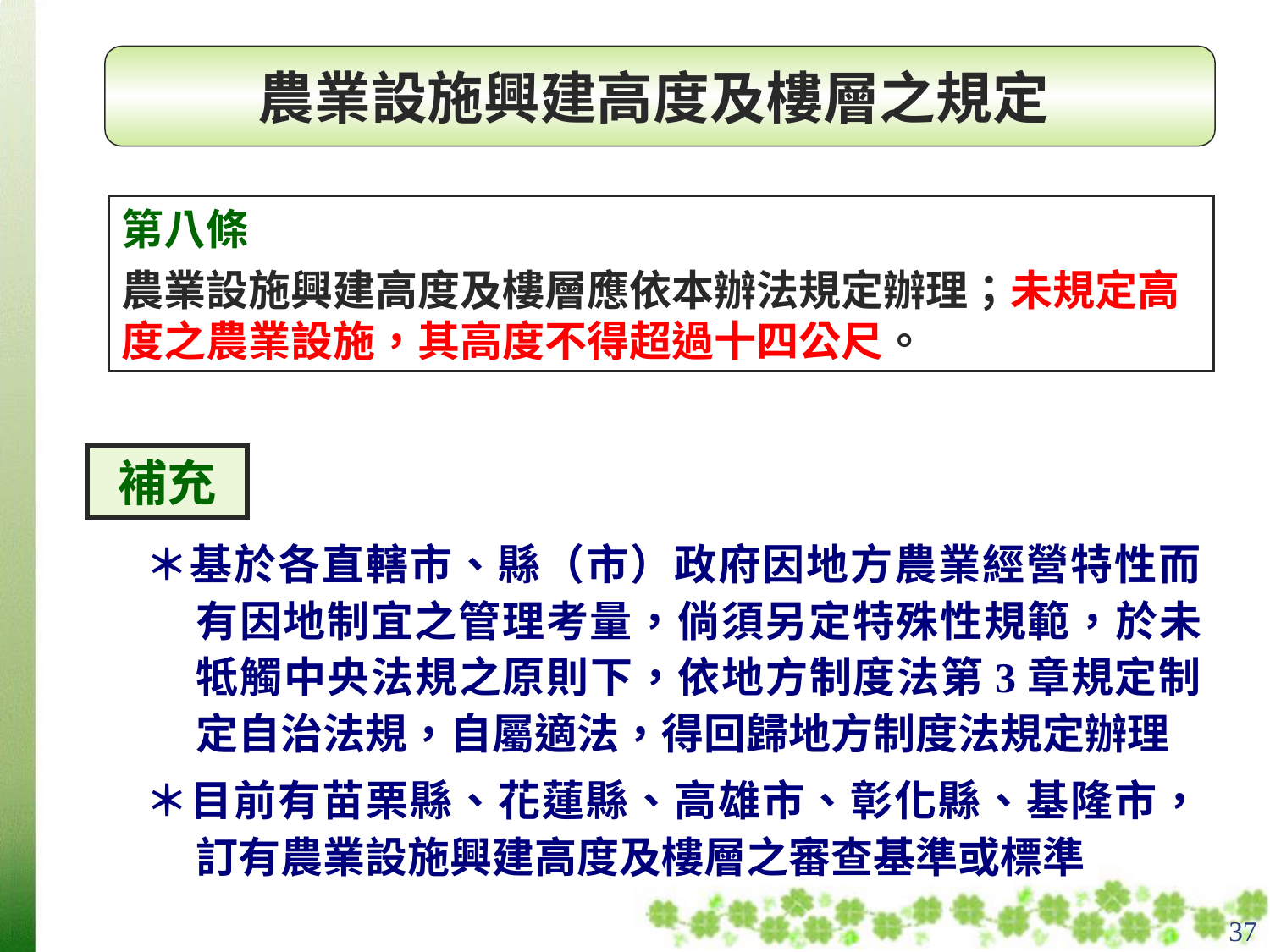

農業設施興建高度及樓層之規定
第八條
農業設施興建高度及樓層應依本辦法規定辦理；未規定高度之農業設施，其高度不得超過十四公尺。
補充
＊基於各直轄市、縣（市）政府因地方農業經營特性而有因地制宜之管理考量，倘須另定特殊性規範，於未牴觸中央法規之原則下，依地方制度法第3章規定制定自治法規，自屬適法，得回歸地方制度法規定辦理
＊目前有苗栗縣、花蓮縣、高雄市、彰化縣、基隆市，訂有農業設施興建高度及樓層之審查基準或標準
37